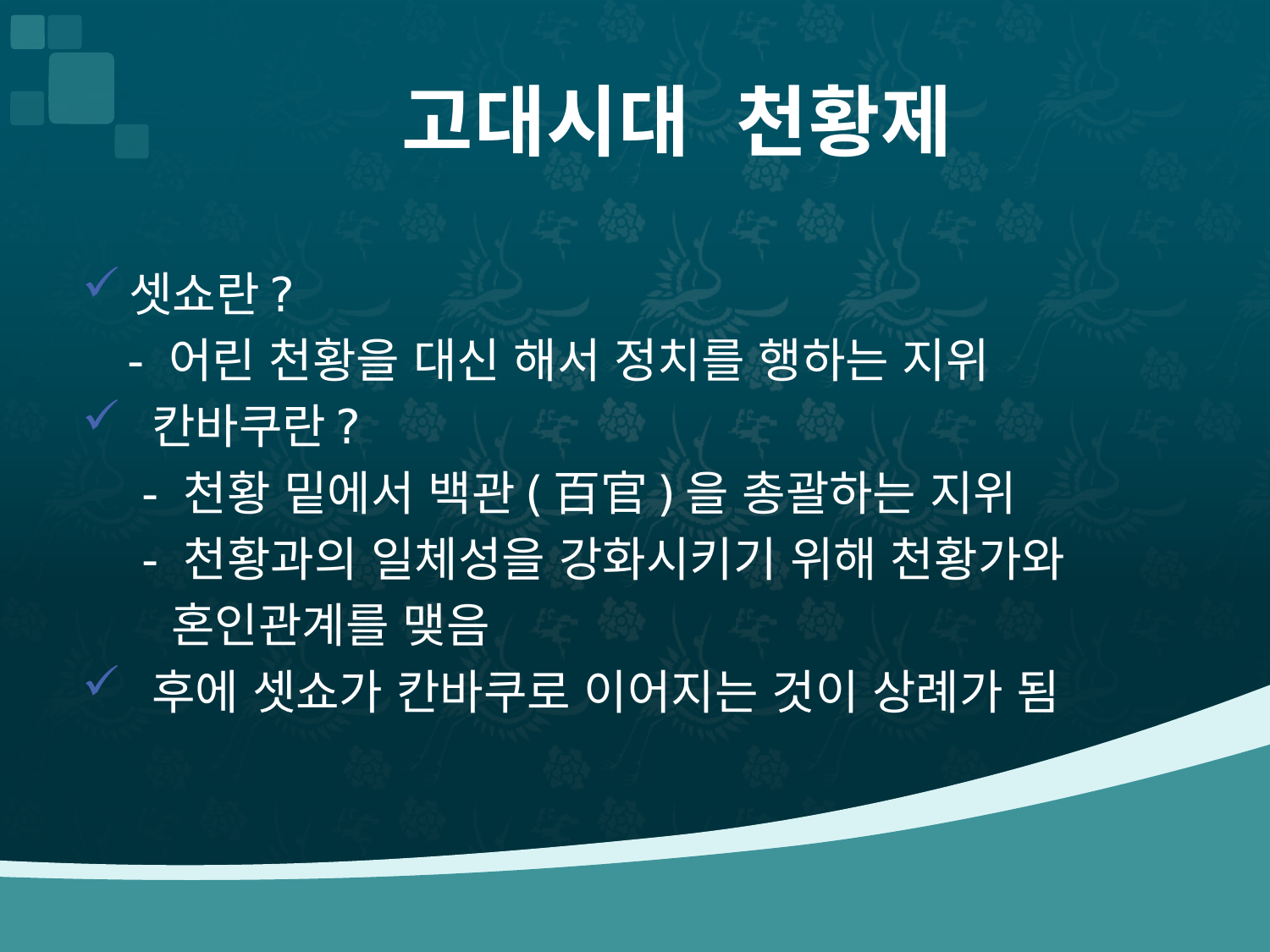

# 고대시대  천황제
셋쇼란?
   - 어린 천황을 대신 해서 정치를 행하는 지위
 칸바쿠란?
    - 천황 밑에서 백관(百官)을 총괄하는 지위
    - 천황과의 일체성을 강화시키기 위해 천황가와
      혼인관계를 맺음
 후에 셋쇼가 칸바쿠로 이어지는 것이 상례가 됨